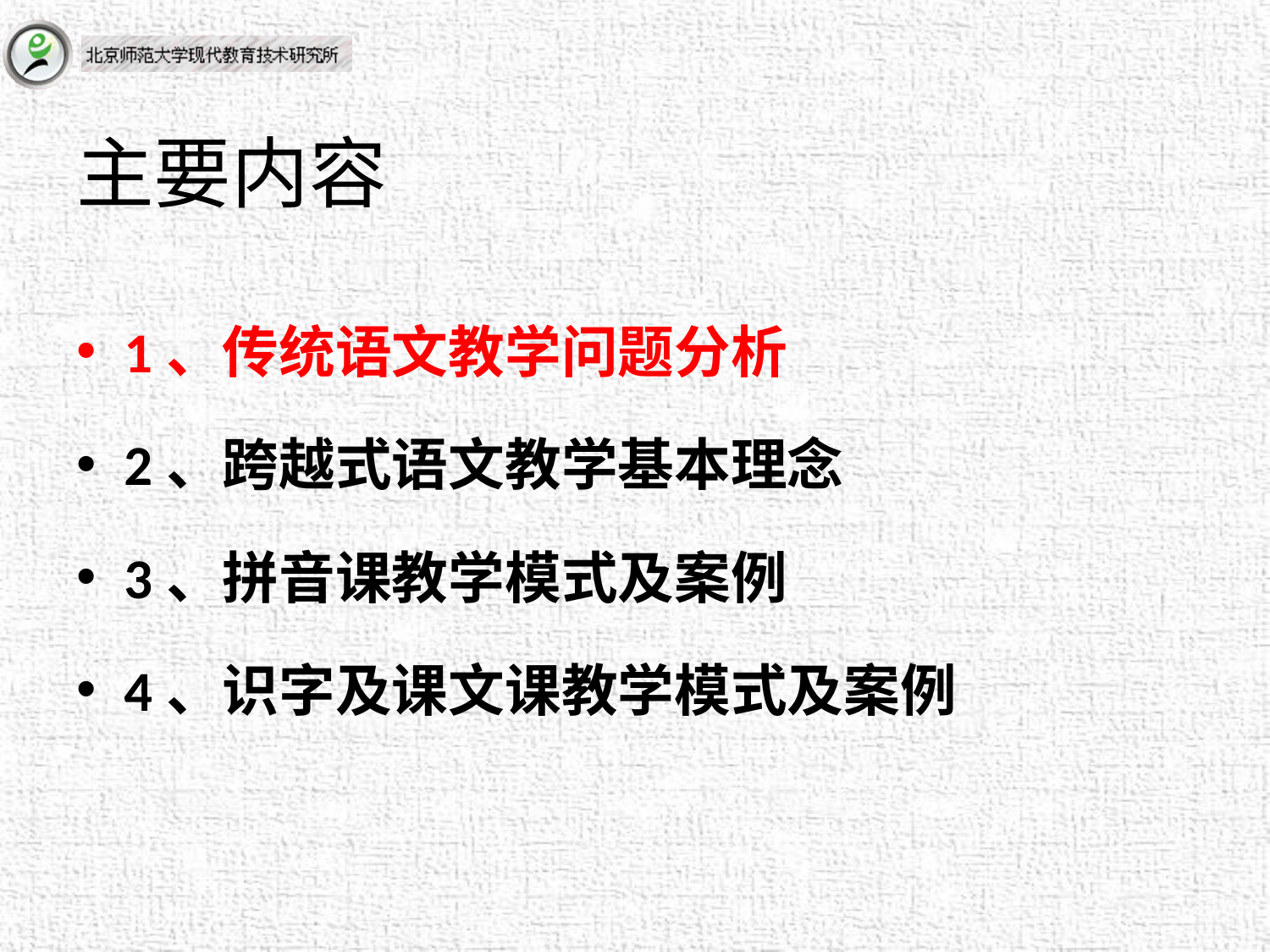

# 主要内容
1、传统语文教学问题分析
2、跨越式语文教学基本理念
3、拼音课教学模式及案例
4、识字及课文课教学模式及案例